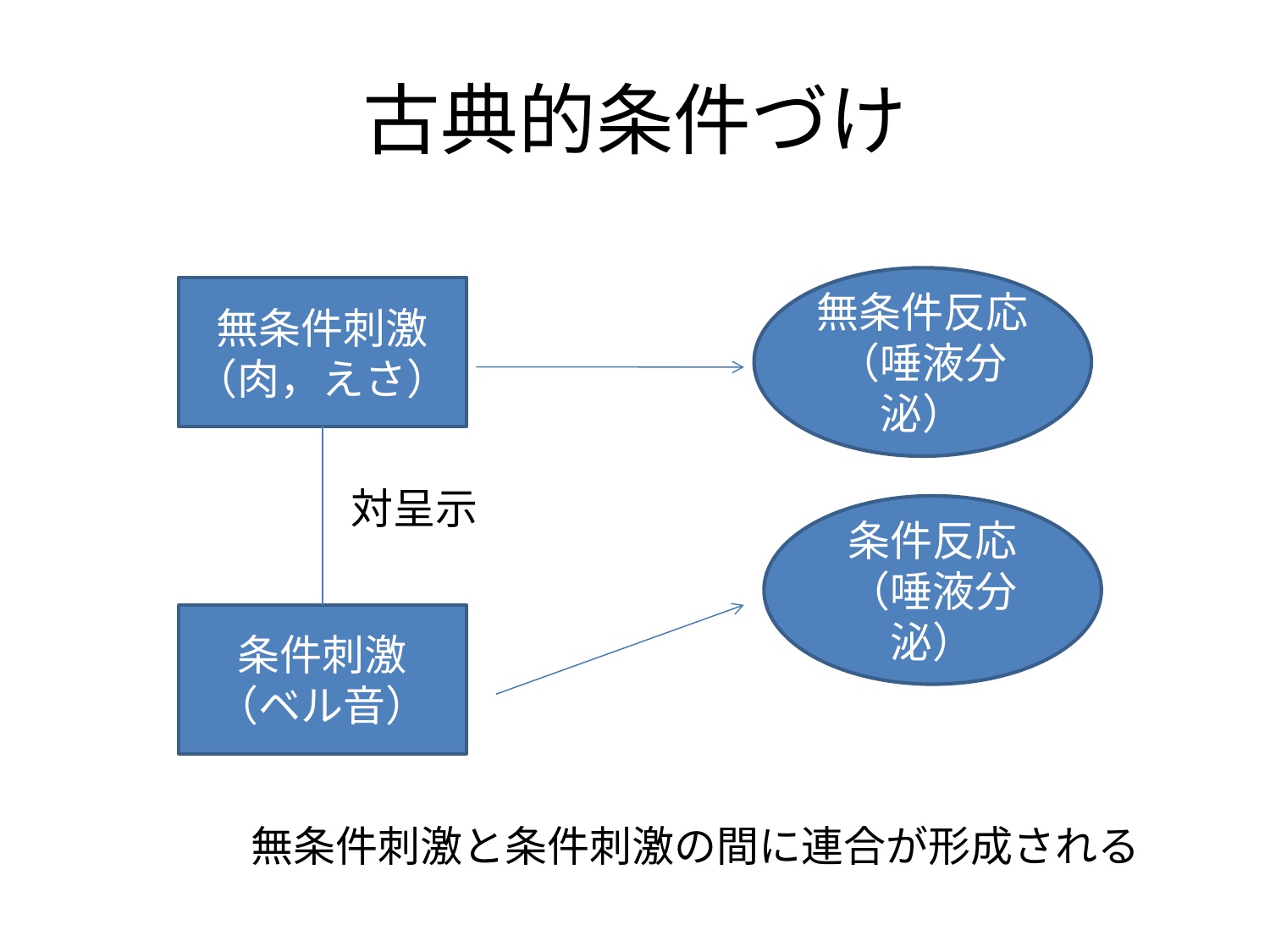

# 古典的条件づけ
無条件反応
（唾液分泌）
無条件刺激
（肉，えさ）
条件刺激
（ベル音）
対呈示
条件反応
（唾液分泌）
無条件刺激と条件刺激の間に連合が形成される